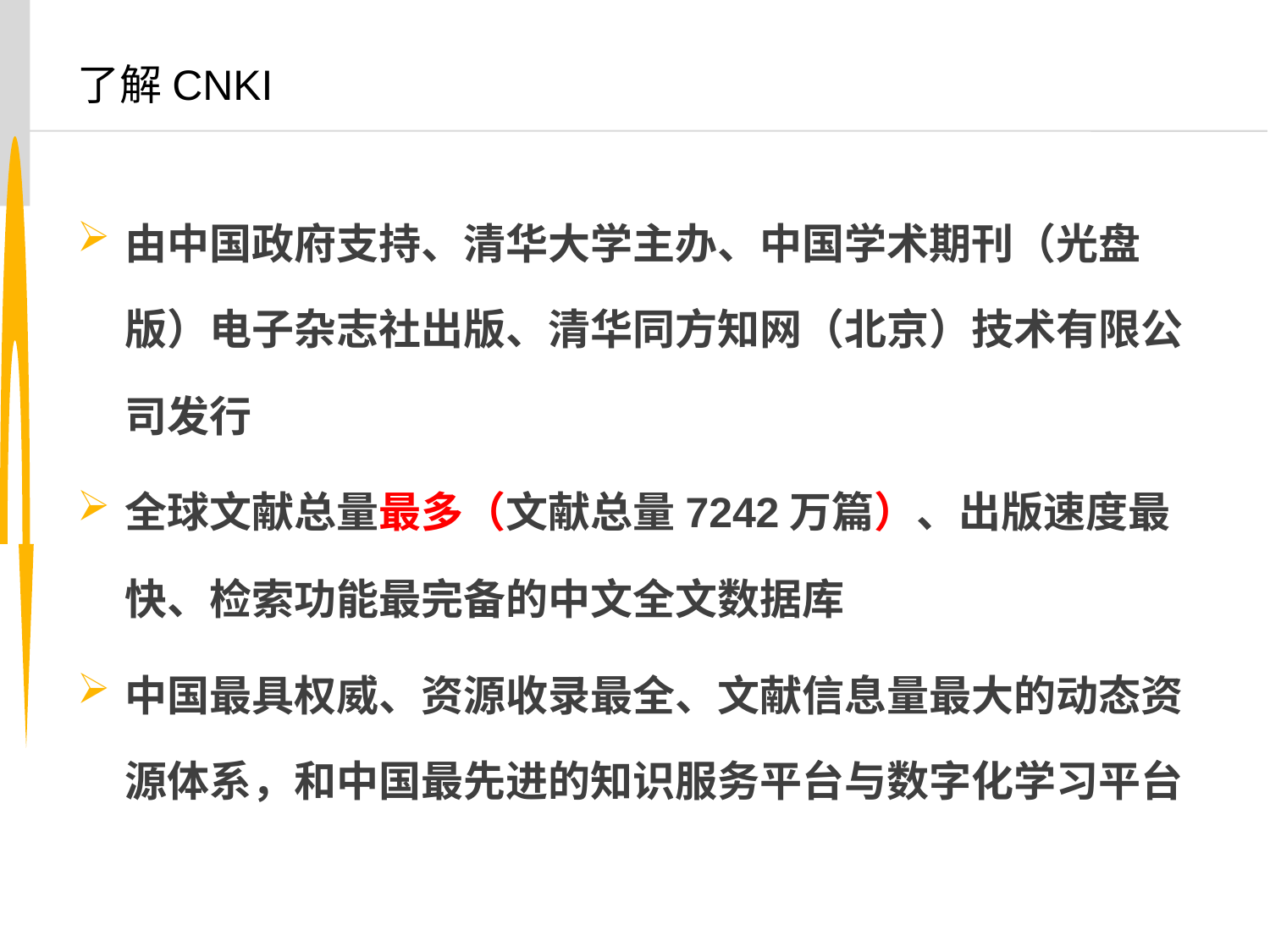

# 了解CNKI
由中国政府支持、清华大学主办、中国学术期刊（光盘版）电子杂志社出版、清华同方知网（北京）技术有限公司发行
全球文献总量最多（文献总量7242万篇）、出版速度最快、检索功能最完备的中文全文数据库
中国最具权威、资源收录最全、文献信息量最大的动态资源体系，和中国最先进的知识服务平台与数字化学习平台